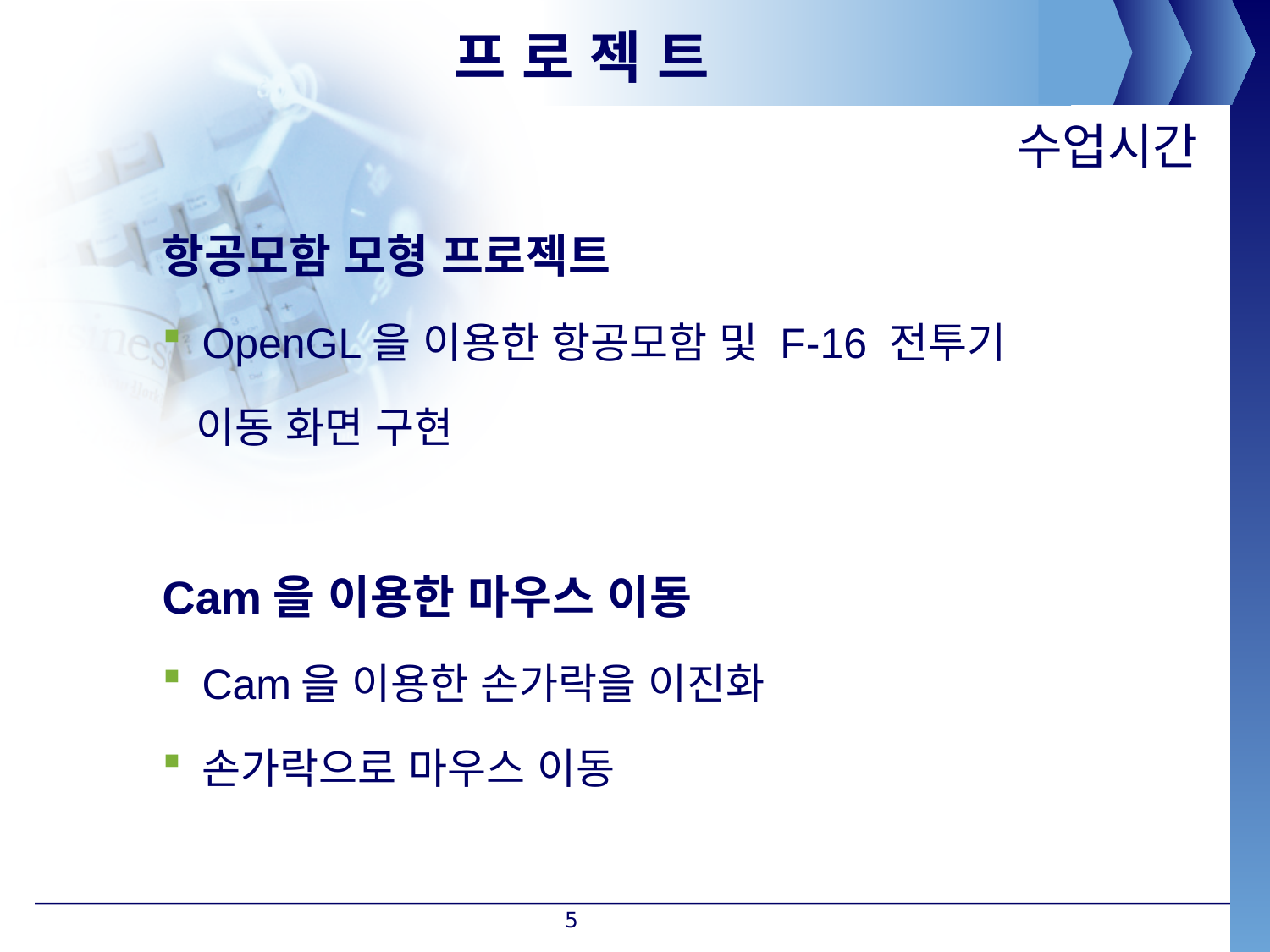

# 프 로 젝 트
수업시간
항공모함 모형 프로젝트
OpenGL을 이용한 항공모함 및 F-16 전투기
  이동 화면 구현

Cam을 이용한 마우스 이동
Cam을 이용한 손가락을 이진화
손가락으로 마우스 이동
5